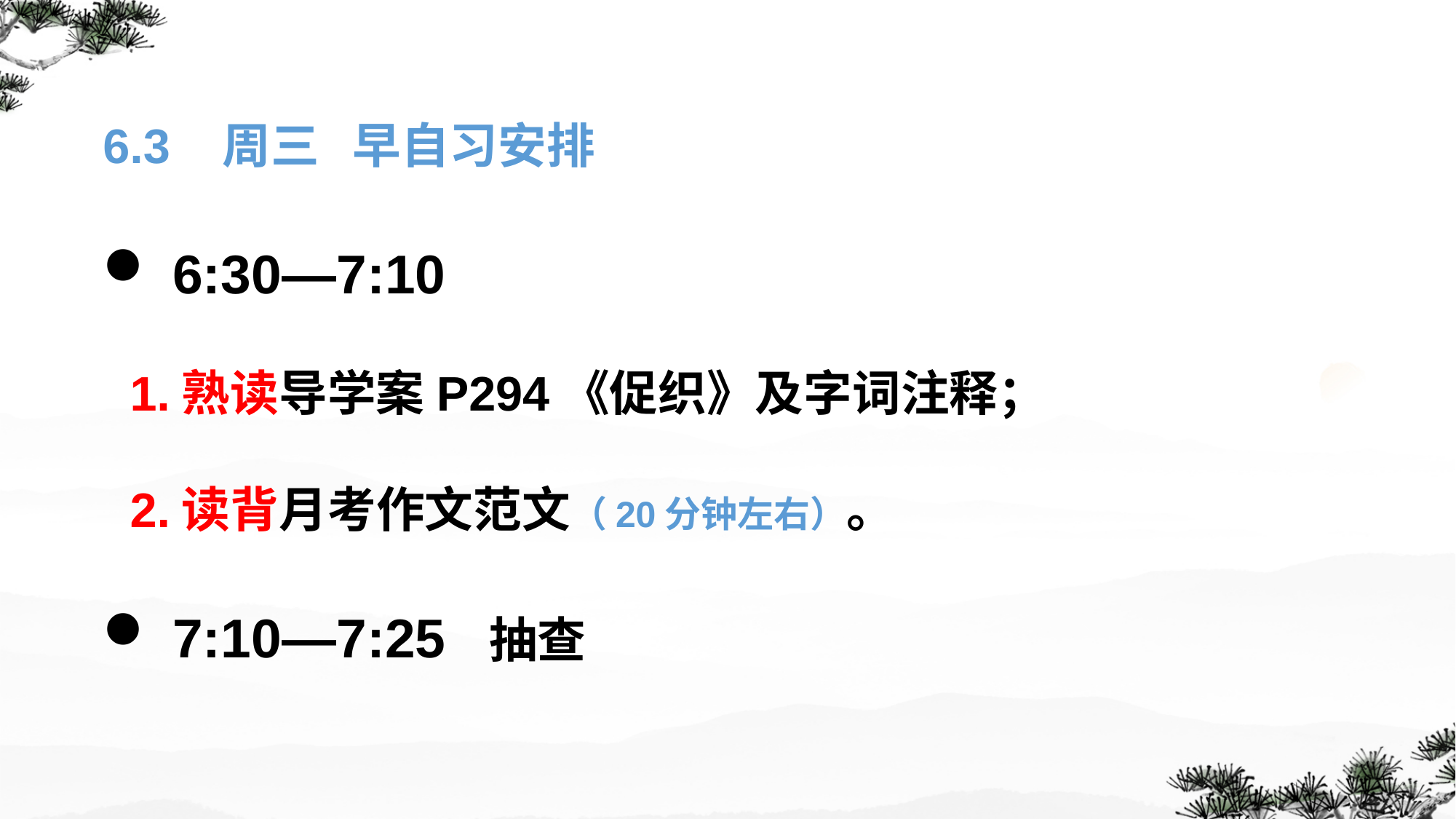

6.3   周三   早自习安排
 6:30—7:10
  1.熟读导学案P294《促织》及字词注释；
  2.读背月考作文范文（20分钟左右）。
 7:10—7:25  抽查